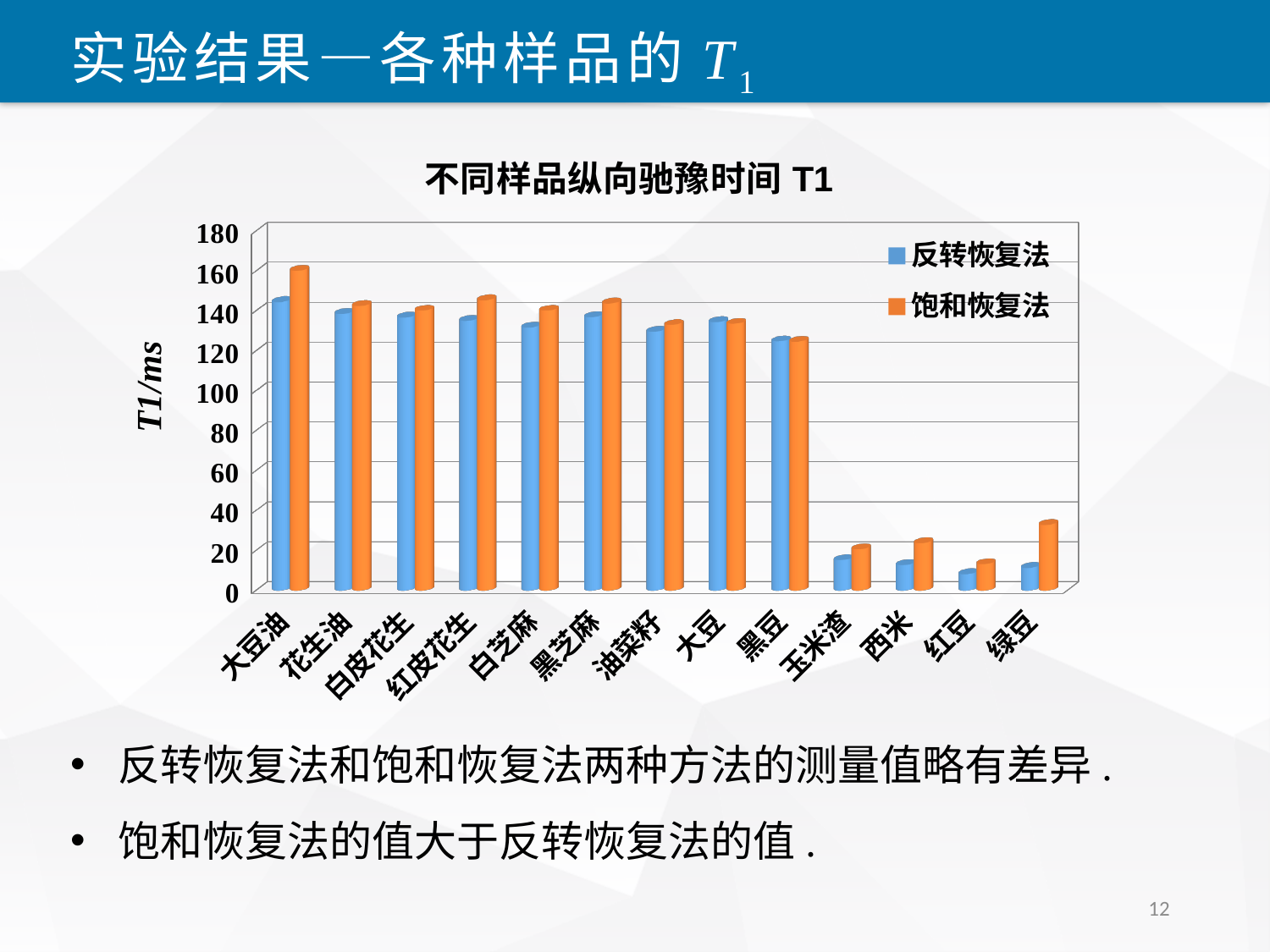

实验结果—各种样品的T1

[unsupported chart]

反转恢复法和饱和恢复法两种方法的测量值略有差异.
饱和恢复法的值大于反转恢复法的值.
|  |
| --- |
12